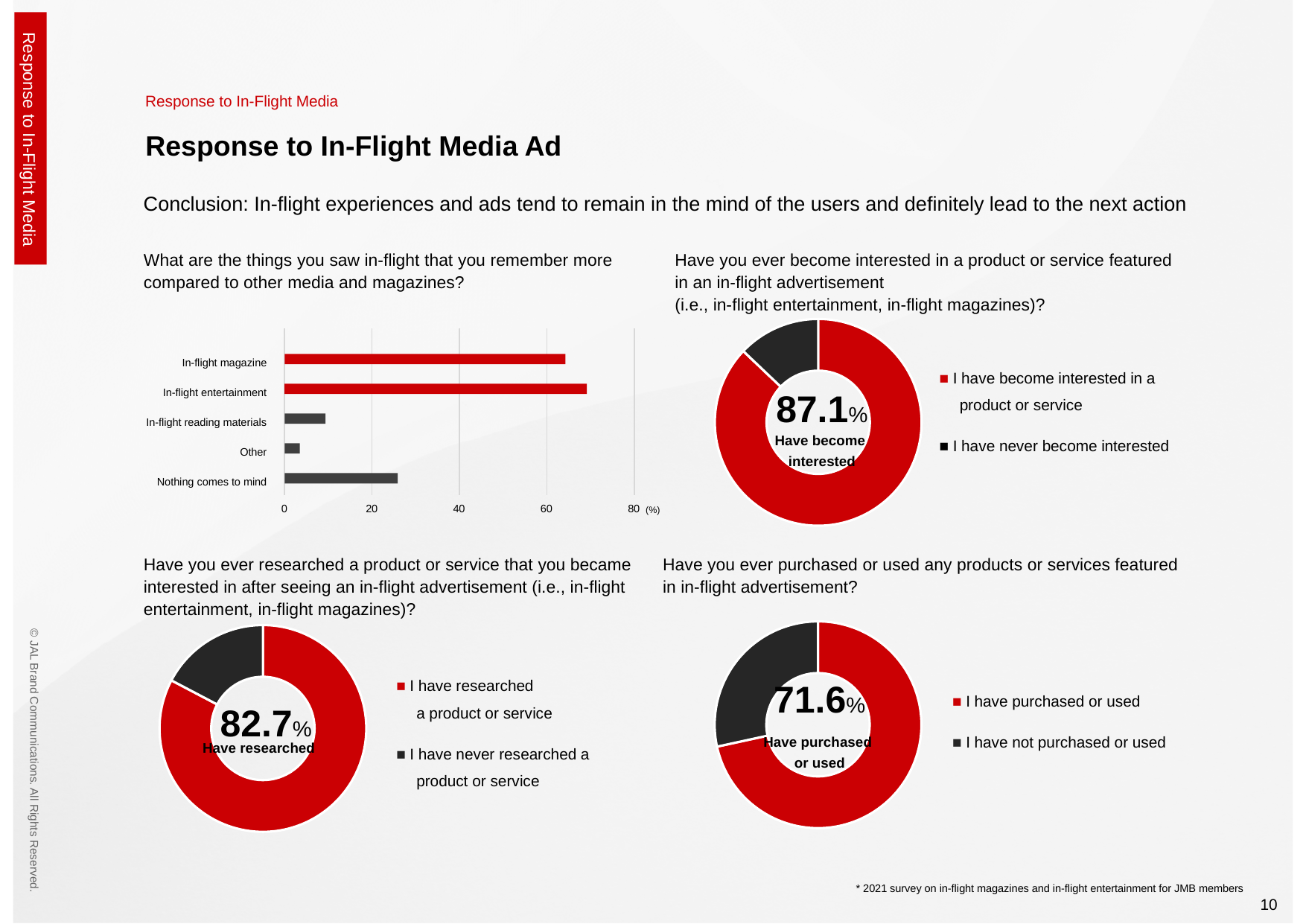

Response to In-Flight Media
Response to In-Flight Media Ad
Response to In-Flight Media
Conclusion: In-flight experiences and ads tend to remain in the mind of the users and definitely lead to the next action
What are the things you saw in-flight that you remember more compared to other media and magazines?
Have you ever become interested in a product or service featured in an in-flight advertisement
(i.e., in-flight entertainment, in-flight magazines)?

### Chart

| Category | 売上高 |
|---|---|
| 第 1 四半期 | 87.1 |
| 第 2 四半期 | 12.9 |
| 第 3 四半期 | None |
| 第 4 四半期 | None |
■ I have become interested in a product or service
■ I have never become interested
87.1%
Have become
interested

In-flight magazine

In-flight entertainment

In-flight reading materials

Other

Nothing comes to mind

0
20
40
60
80
(%)
Have you ever purchased or used any products or services featured in in-flight advertisement?
Have you ever researched a product or service that you became interested in after seeing an in-flight advertisement (i.e., in-flight entertainment, in-flight magazines)?

### Chart

| Category | 売上高 |
|---|---|
| 第 1 四半期 | 71.6 |
| 第 2 四半期 | 28.4 |
| 第 3 四半期 | None |
| 第 4 四半期 | None |
71.6%
■ I have purchased or used
■ I have not purchased or used
Have purchased
or used

### Chart

| Category | 売上高 |
|---|---|
| 第 1 四半期 | 82.7 |
| 第 2 四半期 | 17.3 |
| 第 3 四半期 | None |
| 第 4 四半期 | None |
■ I have researched
a product or service
■ I have never researched a product or service
82.7%
Have researched
* 2021 survey on in-flight magazines and in-flight entertainment for JMB members
10